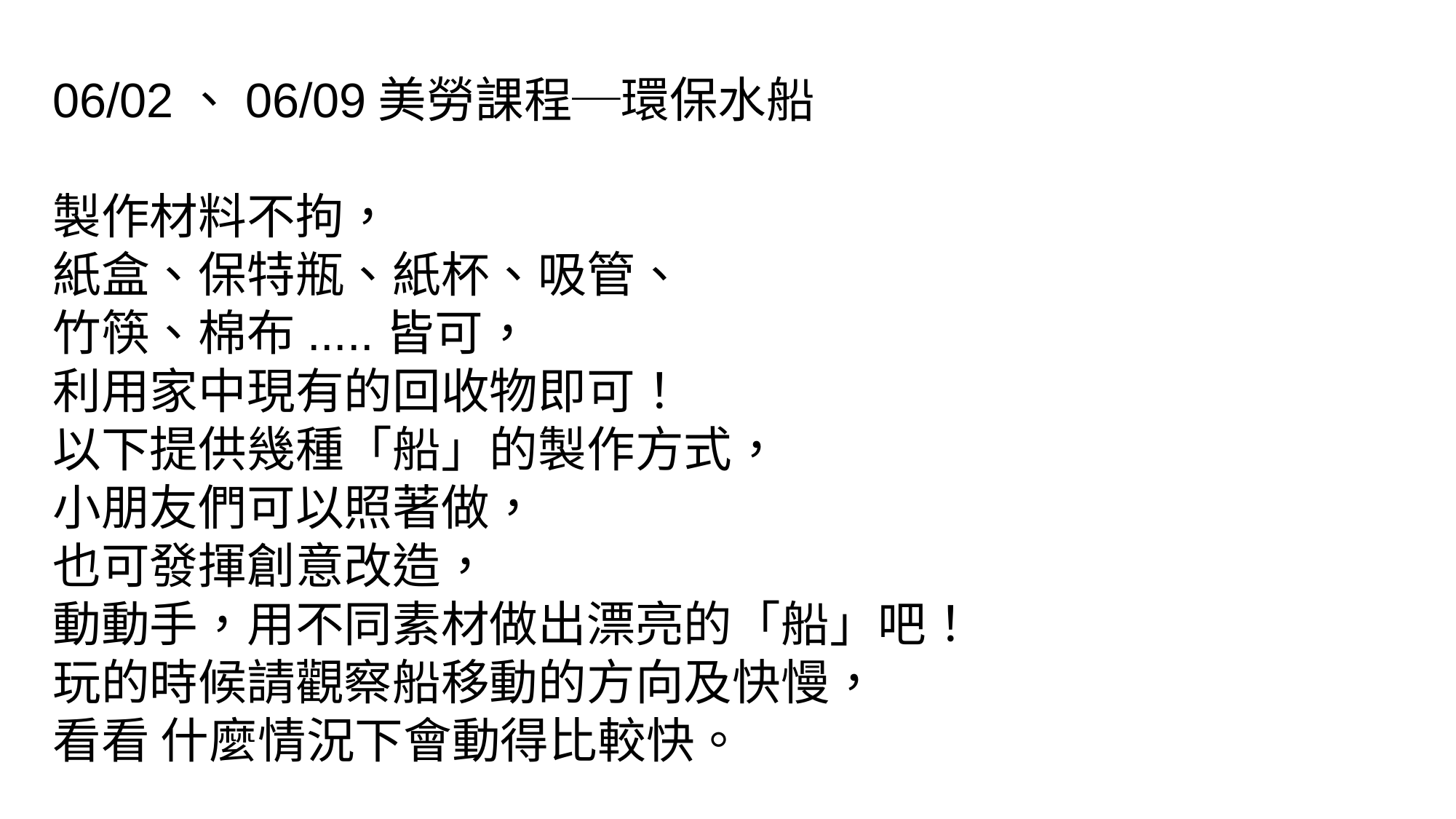

06/02、06/09美勞課程─環保水船

製作材料不拘，
紙盒、保特瓶、紙杯、吸管、
竹筷、棉布.....皆可，
利用家中現有的回收物即可！
以下提供幾種「船」的製作方式，
小朋友們可以照著做，
也可發揮創意改造，
動動手，用不同素材做出漂亮的「船」吧！
玩的時候請觀察船移動的方向及快慢，
看看 󠇡什麼情況下會動得比較快。